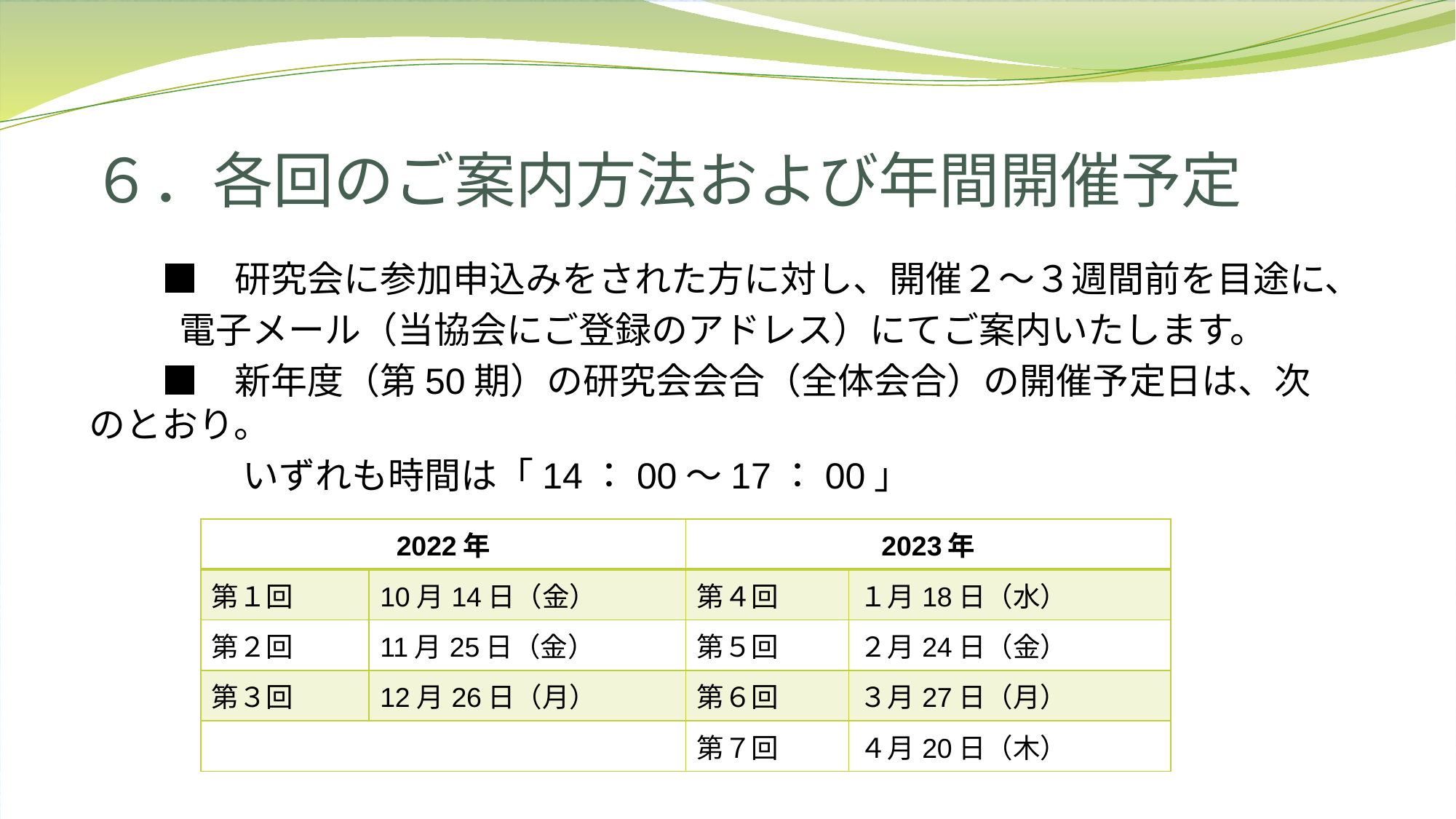

# ６．各回のご案内方法および年間開催予定
　　■　研究会に参加申込みをされた方に対し、開催２～３週間前を目途に、
          電子メール（当協会にご登録のアドレス）にてご案内いたします。
　　■　新年度（第50期）の研究会会合（全体会合）の開催予定日は、次のとおり。
　　　　 いずれも時間は「14：00～17：00」

| 2022年 |  | 2023年 |  |
| --- | --- | --- | --- |
| 第１回 | 10月14日（金） | 第４回 | １月18日（水） |
| 第２回 | 11月25日（金） | 第５回 | ２月24日（金） |
| 第３回 | 12月26日（月） | 第６回 | ３月27日（月） |
|  |  | 第７回 | ４月20日（木） |